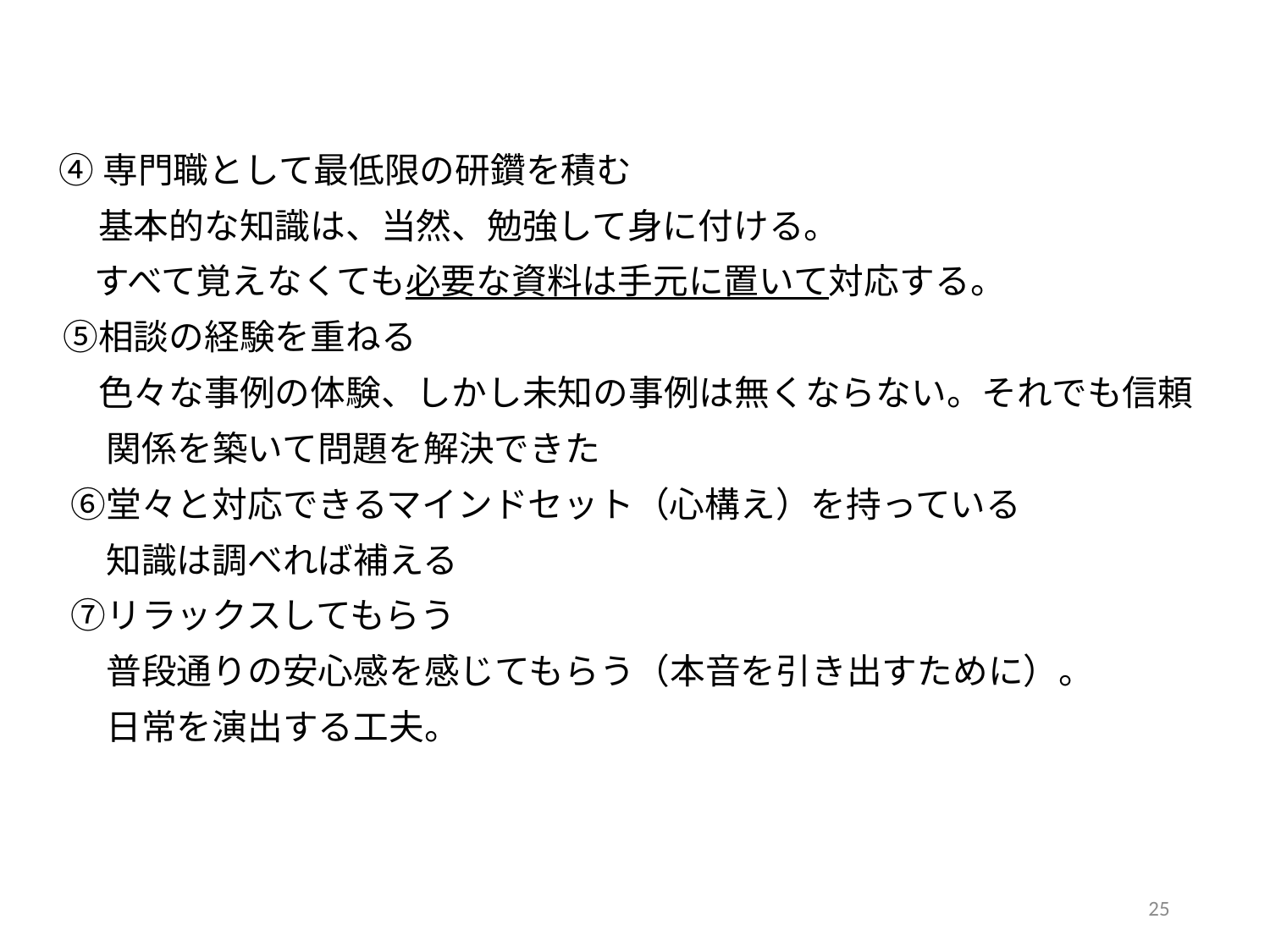

④専門職として最低限の研鑽を積む
　　基本的な知識は、当然、勉強して身に付ける。
　    すべて覚えなくても必要な資料は手元に置いて対応する。
　⑤相談の経験を重ねる
　　色々な事例の体験、しかし未知の事例は無くならない。それでも信頼
         関係を築いて問題を解決できた
　 ⑥堂々と対応できるマインドセット（心構え）を持っている
　　 知識は調べれば補える
　 ⑦リラックスしてもらう
　　 普段通りの安心感を感じてもらう（本音を引き出すために）。
　　 日常を演出する工夫。

25